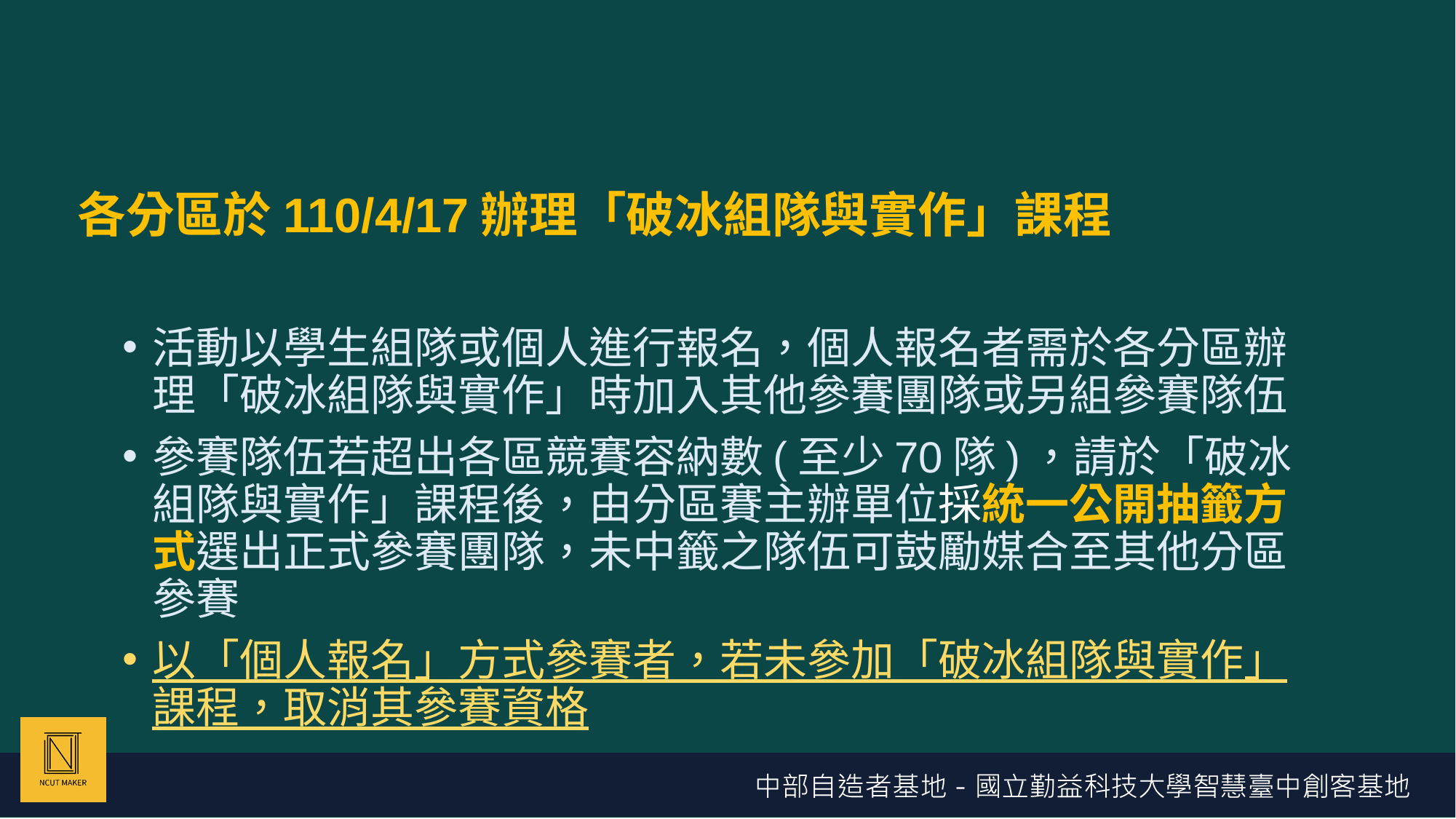

各分區於110/4/17辦理「破冰組隊與實作」課程
活動以學生組隊或個人進行報名，個人報名者需於各分區辦理「破冰組隊與實作」時加入其他參賽團隊或另組參賽隊伍
參賽隊伍若超出各區競賽容納數(至少70隊)，請於「破冰組隊與實作」課程後，由分區賽主辦單位採統一公開抽籤方式選出正式參賽團隊，未中籤之隊伍可鼓勵媒合至其他分區參賽
以「個人報名」方式參賽者，若未參加「破冰組隊與實作」課程，取消其參賽資格